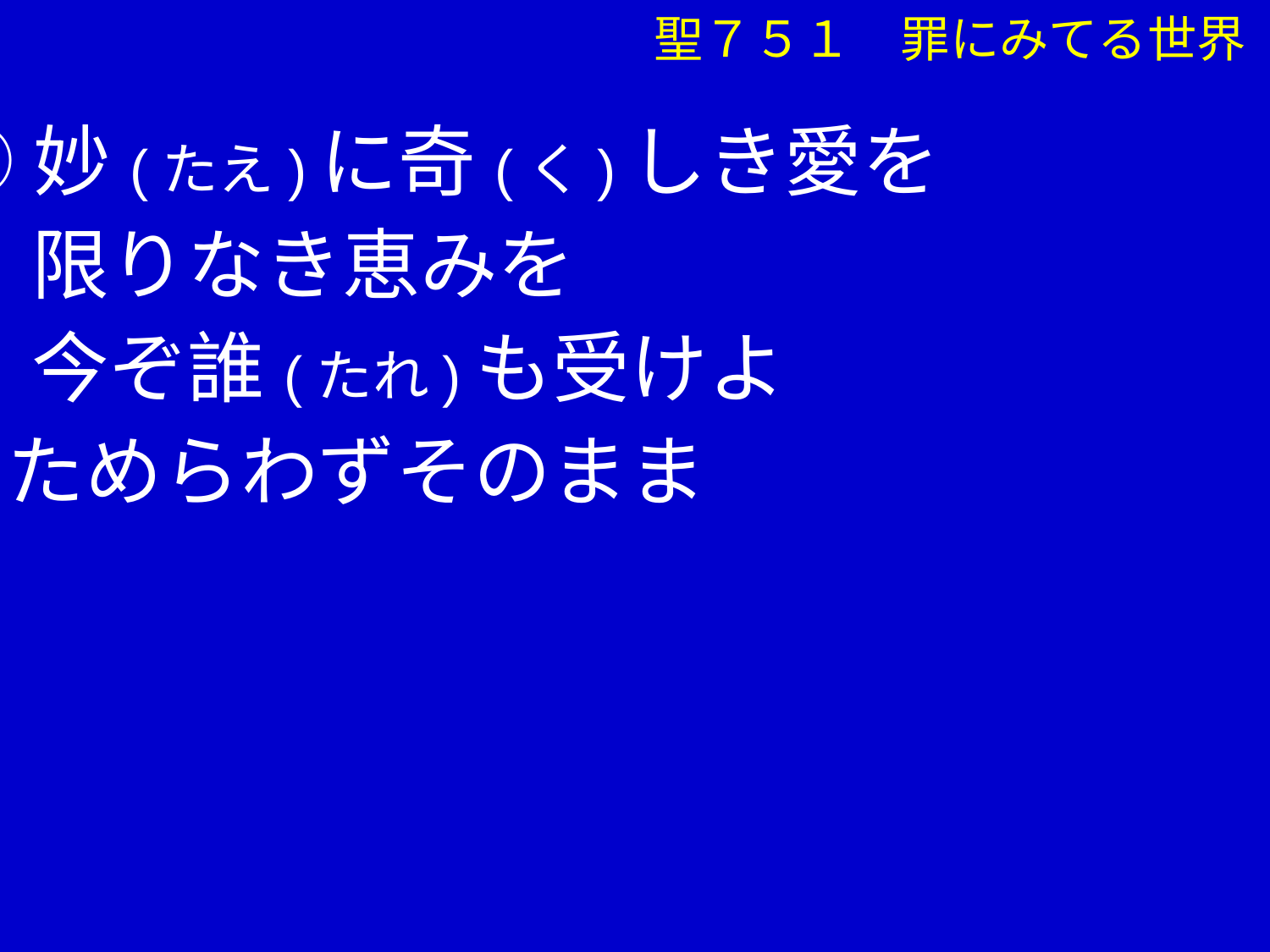

聖７５１　罪にみてる世界
④妙(たえ)に奇(く)しき愛を
　 限りなき恵みを
　 今ぞ誰(たれ)も受けよ
   ためらわずそのまま